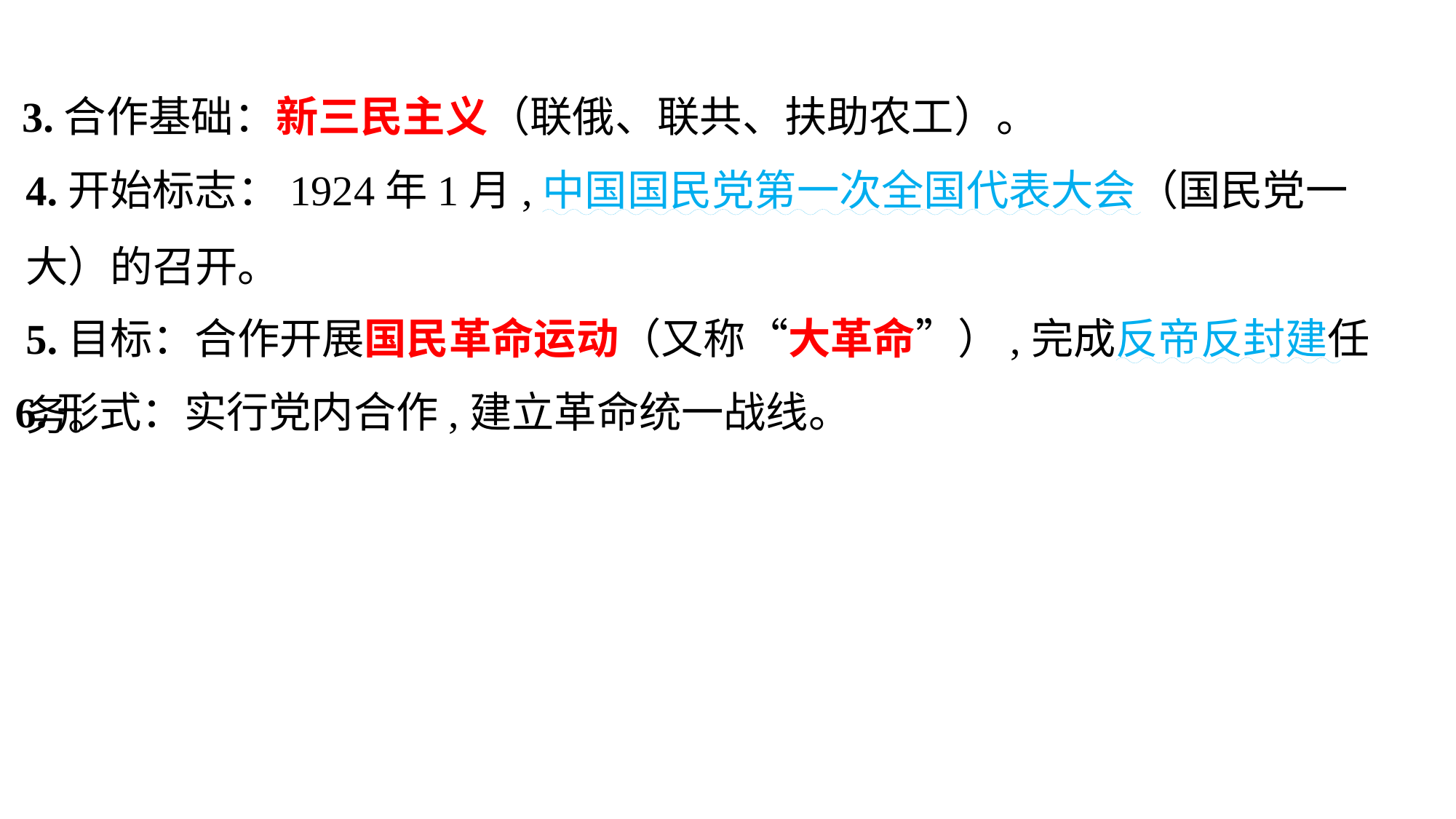

3.合作基础：新三民主义（联俄、联共、扶助农工）。
4.开始标志：1924年1月,中国国民党第一次全国代表大会（国民党一大）的召开。
5.目标：合作开展国民革命运动（又称“大革命”）,完成反帝反封建任务。
6.形式：实行党内合作,建立革命统一战线。